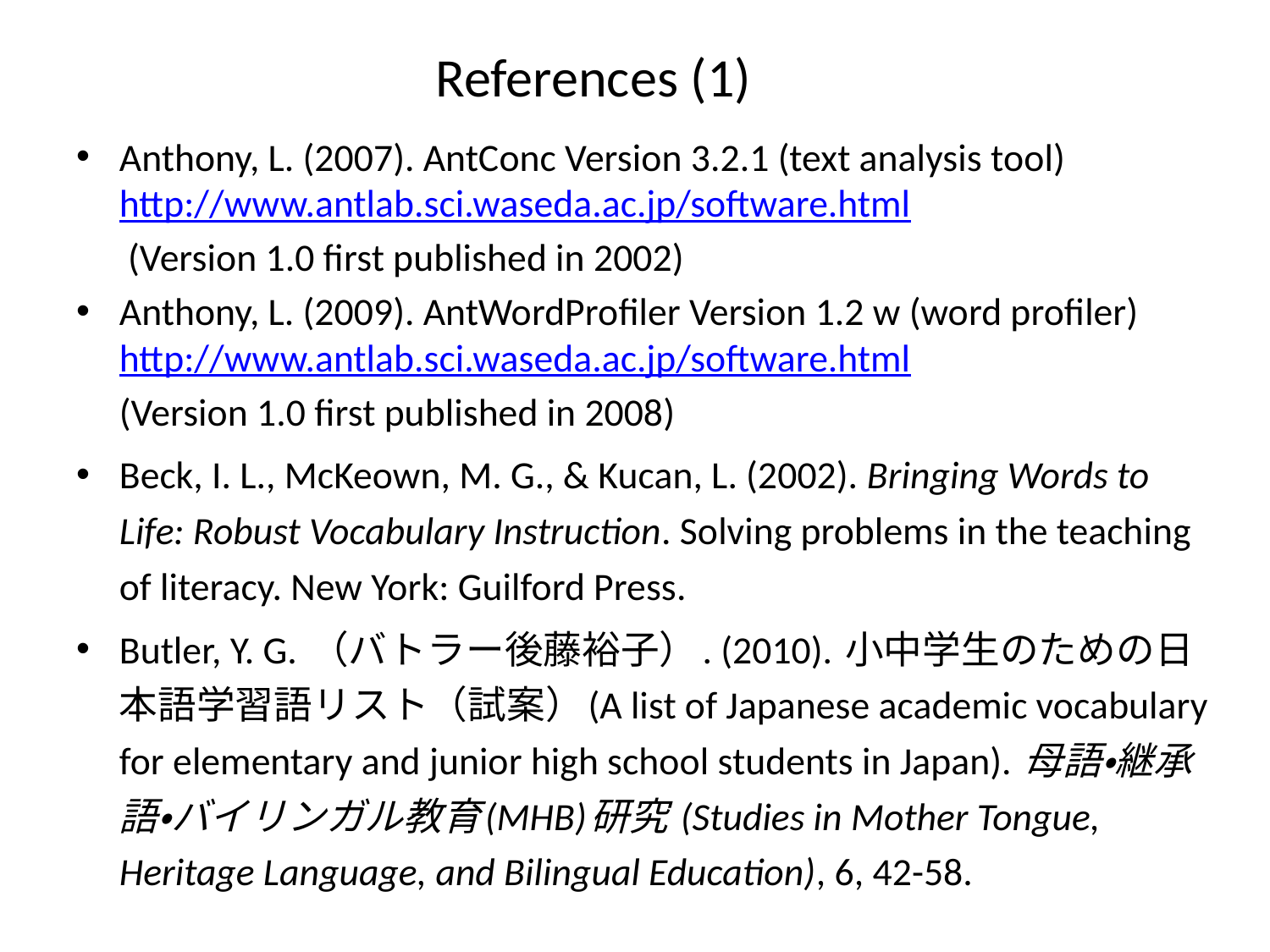

# References (1)
Anthony, L. (2007). AntConc Version 3.2.1 (text analysis tool) http://www.antlab.sci.waseda.ac.jp/software.html
	 (Version 1.0 first published in 2002)
Anthony, L. (2009). AntWordProfiler Version 1.2 w (word profiler) http://www.antlab.sci.waseda.ac.jp/software.html
	(Version 1.0 first published in 2008)
Beck, I. L., McKeown, M. G., & Kucan, L. (2002). Bringing Words to Life: Robust Vocabulary Instruction. Solving problems in the teaching of literacy. New York: Guilford Press.
Butler, Y. G. （バトラー後藤裕子）. (2010). 小中学生のための日本語学習語リスト（試案）(A list of Japanese academic vocabulary for elementary and junior high school students in Japan). 母語・継承語・バイリンガル教育(MHB)研究 (Studies in Mother Tongue, Heritage Language, and Bilingual Education), 6, 42-58.